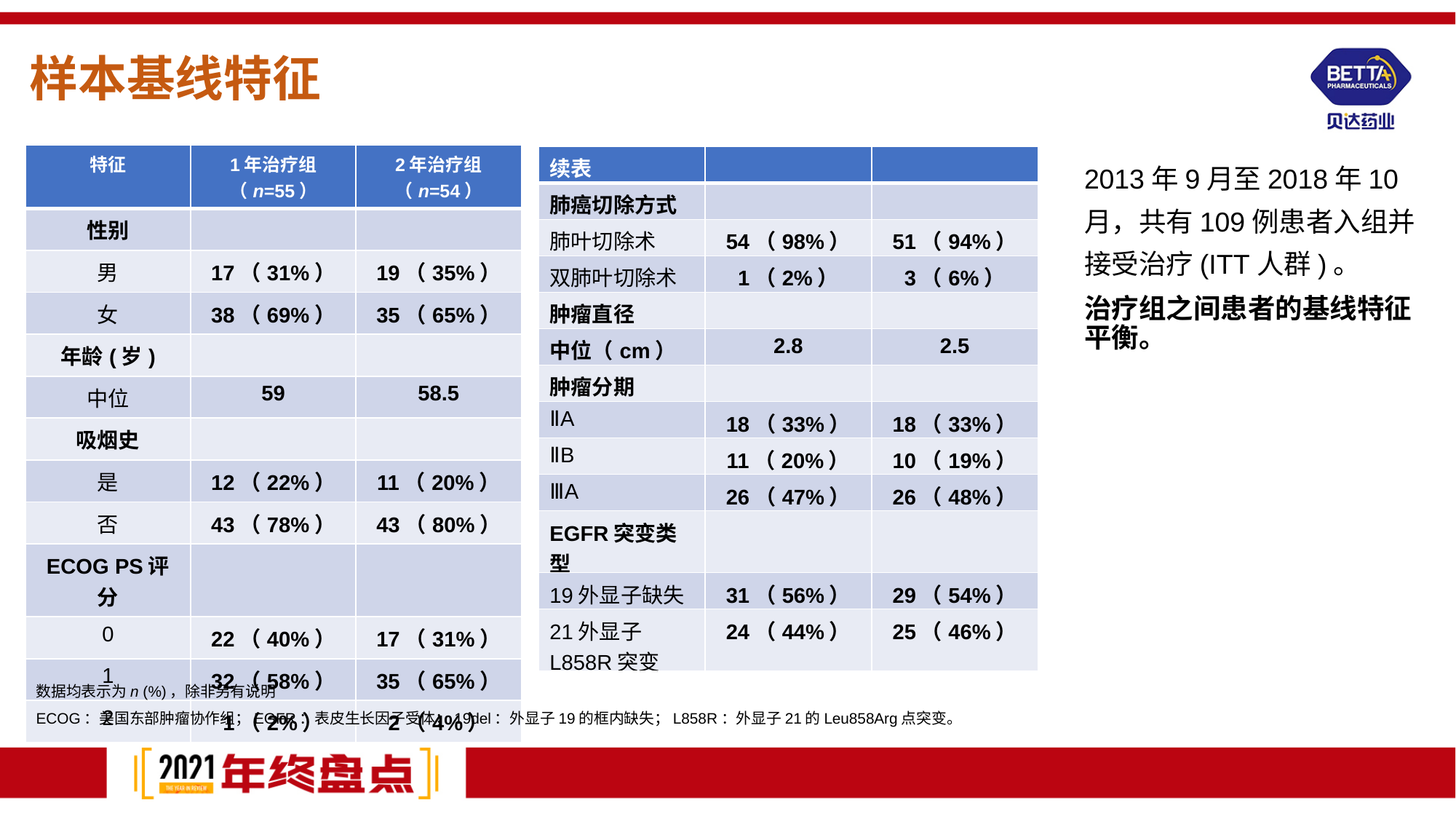

样本基线特征
| 特征 | 1年治疗组（n=55） | 2年治疗组（n=54） |
| --- | --- | --- |
| 性别 |  |  |
| 男 | 17（31%） | 19（35%） |
| 女 | 38（69%） | 35（65%） |
| 年龄(岁) |  |  |
| 中位 | 59 | 58.5 |
| 吸烟史 |  |  |
| 是 | 12（22%） | 11（20%） |
| 否 | 43（78%） | 43（80%） |
| ECOG PS评分 |  |  |
| 0 | 22（40%） | 17（31%） |
| 1 | 32（58%） | 35（65%） |
| 2 | 1（2%） | 2（4%） |
| 续表 |  |  |
| --- | --- | --- |
| 肺癌切除方式 |  |  |
| 肺叶切除术 | 54（98%） | 51（94%） |
| 双肺叶切除术 | 1（2%） | 3（6%） |
| 肿瘤直径 |  |  |
| 中位（cm） | 2.8 | 2.5 |
| 肿瘤分期 |  |  |
| ⅡA | 18（33%） | 18（33%） |
| ⅡB | 11（20%） | 10（19%） |
| ⅢA | 26（47%） | 26（48%） |
| EGFR突变类型 |  |  |
| 19外显子缺失 | 31（56%） | 29（54%） |
| 21外显子L858R突变 | 24（44%） | 25（46%） |
2013年9月至2018年10月，共有109例患者入组并接受治疗(ITT人群)。
治疗组之间患者的基线特征平衡。
数据均表示为n (%)，除非另有说明
ECOG：美国东部肿瘤协作组；EGFR：表皮生长因子受体；19del：外显子19的框内缺失；L858R：外显子21的Leu858Arg点突变。